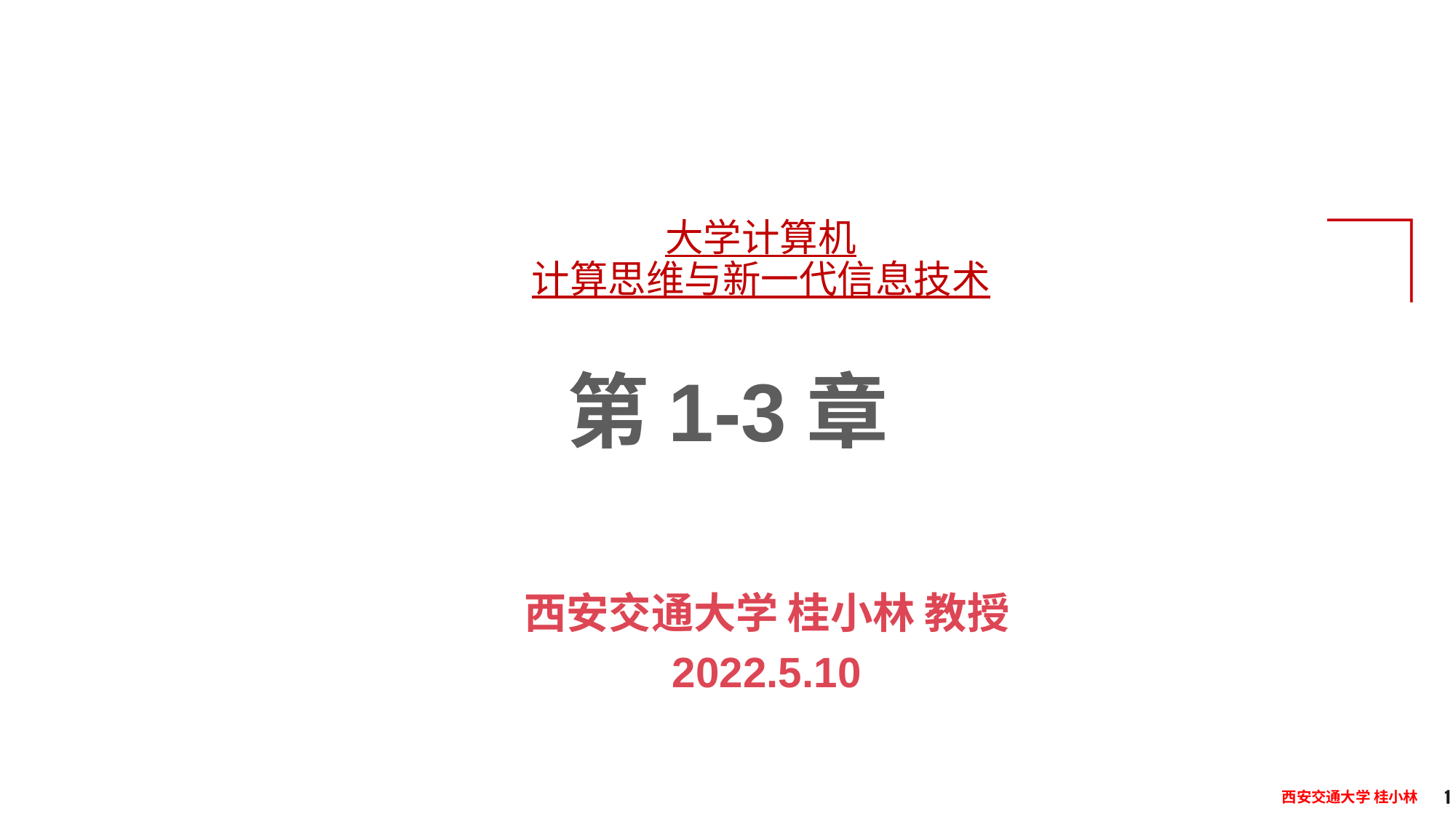

# 大学计算机 计算思维与新一代信息技术
第1-3章

西安交通大学 桂小林 教授
2022.5.10